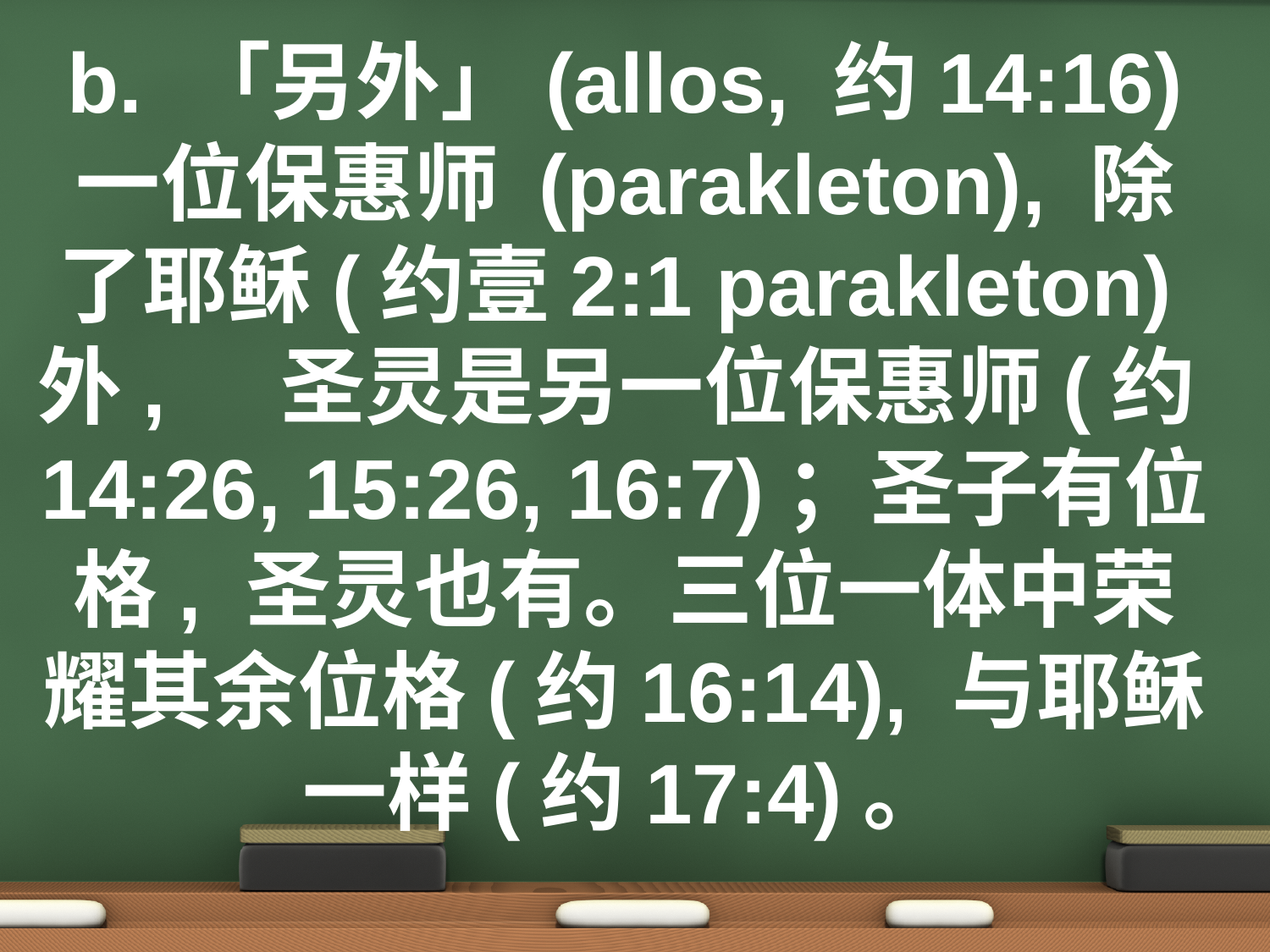

b. 「另外」(allos, 约14:16) 一位保惠师 (parakleton), 除了耶稣(约壹2:1 parakleton)外,    圣灵是另一位保惠师(约14:26, 15:26, 16:7)；圣子有位格, 圣灵也有。三位一体中荣耀其余位格(约16:14), 与耶稣一样(约17:4)。